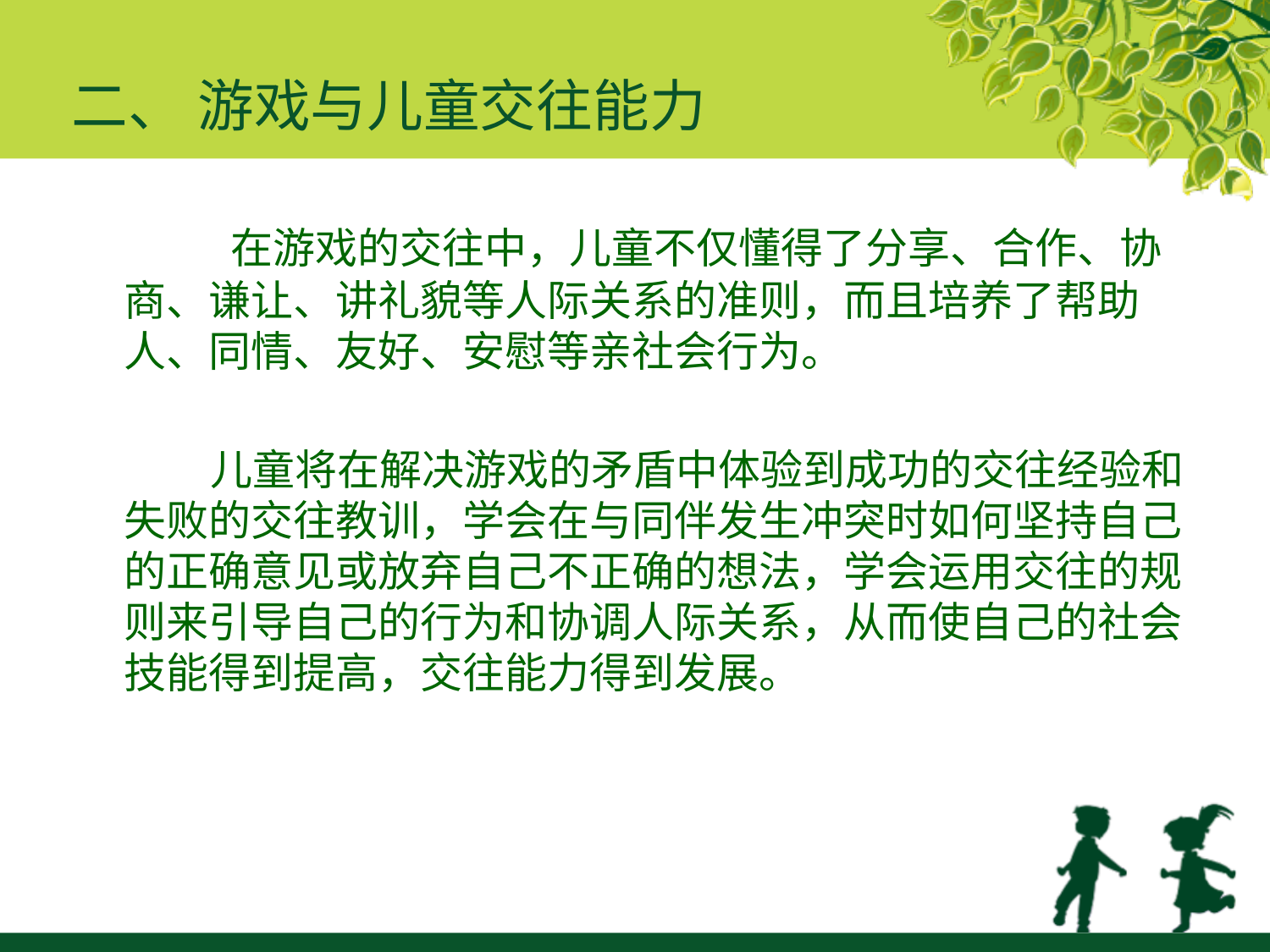

# 二、 游戏与儿童交往能力
             在游戏的交往中，儿童不仅懂得了分享、合作、协商、谦让、讲礼貌等人际关系的准则，而且培养了帮助人、同情、友好、安慰等亲社会行为。

             儿童将在解决游戏的矛盾中体验到成功的交往经验和失败的交往教训，学会在与同伴发生冲突时如何坚持自己的正确意见或放弃自己不正确的想法，学会运用交往的规则来引导自己的行为和协调人际关系，从而使自己的社会技能得到提高，交往能力得到发展。